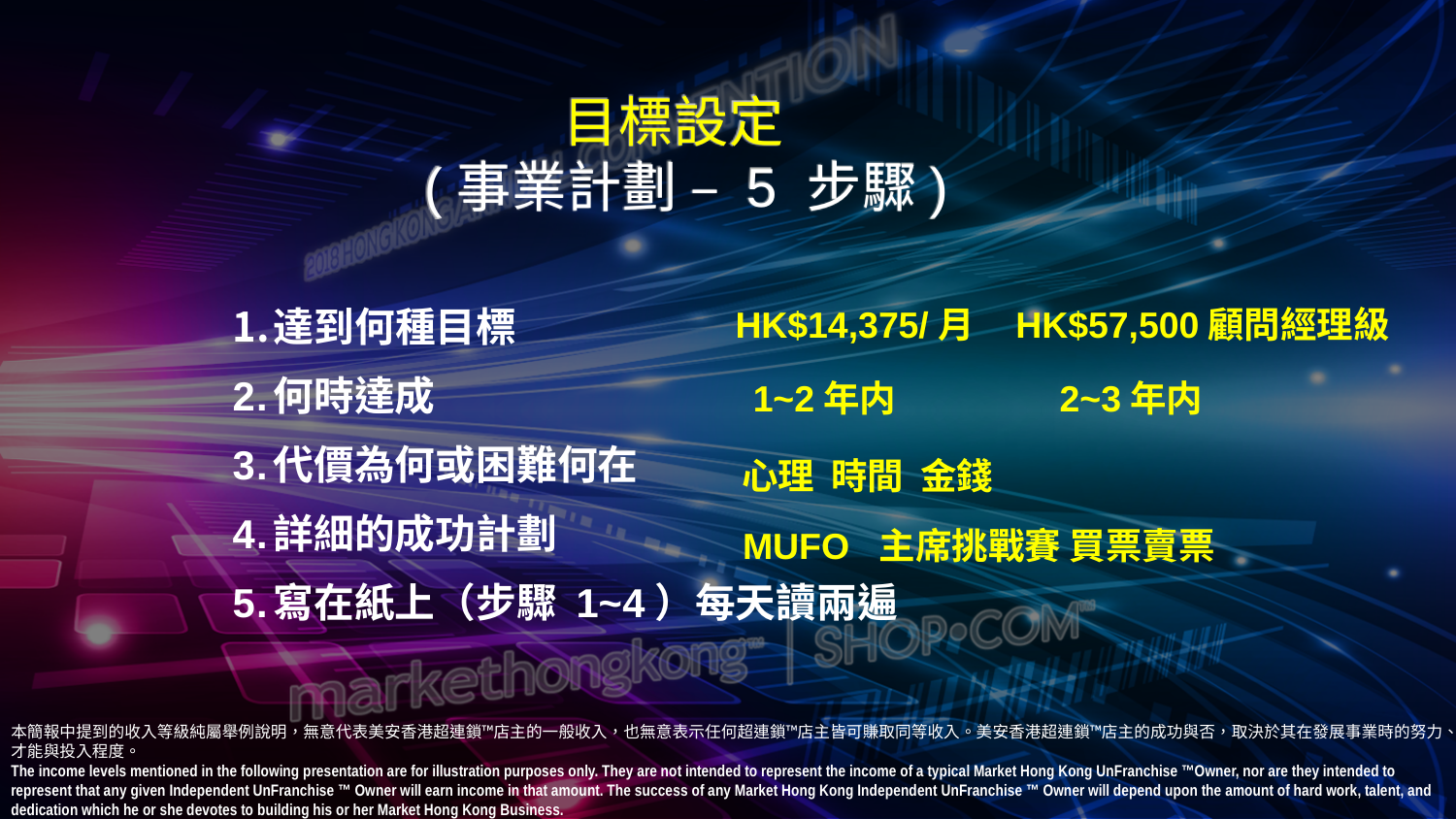

目標設定
 (事業計劃 – 5 步驟)

達到何種目標
何時達成
代價為何或困難何在
詳細的成功計劃
寫在紙上（步驟 1~4）每天讀兩遍
   HK$14,375/月    HK$57,500顧問經理級
1~2年内
2~3年内
心理  時間  金錢
MUFO  主席挑戰賽 買票賣票

本簡報中提到的收入等級純屬舉例說明，無意代表美安香港超連鎖™店主的一般收入，也無意表示任何超連鎖™店主皆可賺取同等收入。美安香港超連鎖™店主的成功與否，取決於其在發展事業時的努力、才能與投入程度。
The income levels mentioned in the following presentation are for illustration purposes only. They are not intended to represent the income of a typical Market Hong Kong UnFranchise ™Owner, nor are they intended to represent that any given Independent UnFranchise ™ Owner will earn income in that amount. The success of any Market Hong Kong Independent UnFranchise ™ Owner will depend upon the amount of hard work, talent, and dedication which he or she devotes to building his or her Market Hong Kong Business.